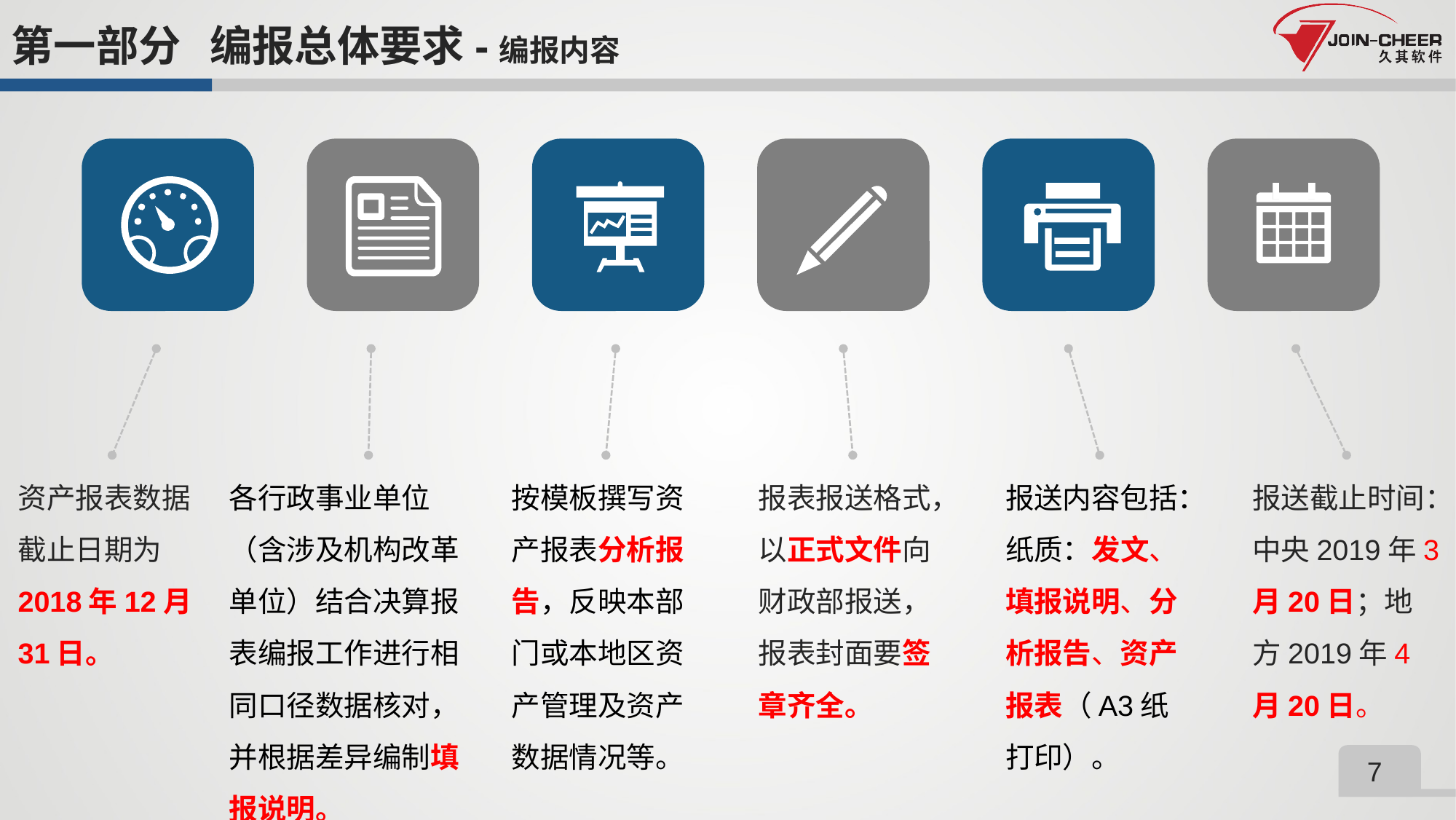

第一部分   编报总体要求-编报内容

资产报表数据截止日期为2018年12月31日。
报表报送格式，以正式文件向财政部报送，报表封面要签章齐全。
报送内容包括：纸质：发文、填报说明、分析报告、资产报表（A3纸打印）。
报送截止时间：
中央2019年3月20日；地方2019年4月20日。
各行政事业单位（含涉及机构改革单位）结合决算报表编报工作进行相同口径数据核对，并根据差异编制填报说明。
按模板撰写资产报表分析报告，反映本部门或本地区资产管理及资产数据情况等。